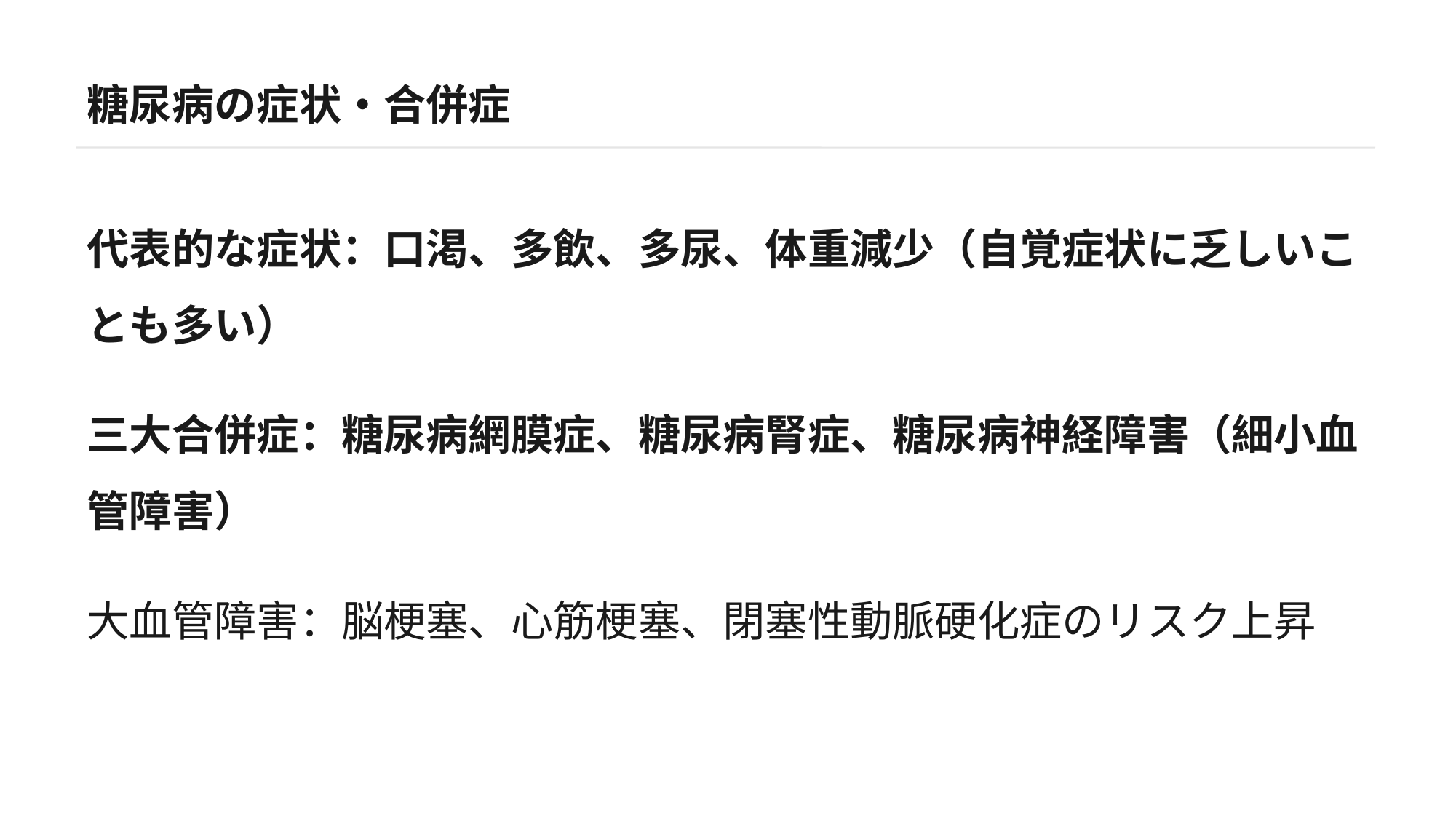

糖尿病の症状・合併症

代表的な症状：口渇、多飲、多尿、体重減少（自覚症状に乏しいことも多い）
三大合併症：糖尿病網膜症、糖尿病腎症、糖尿病神経障害（細小血管障害）
大血管障害：脳梗塞、心筋梗塞、閉塞性動脈硬化症のリスク上昇